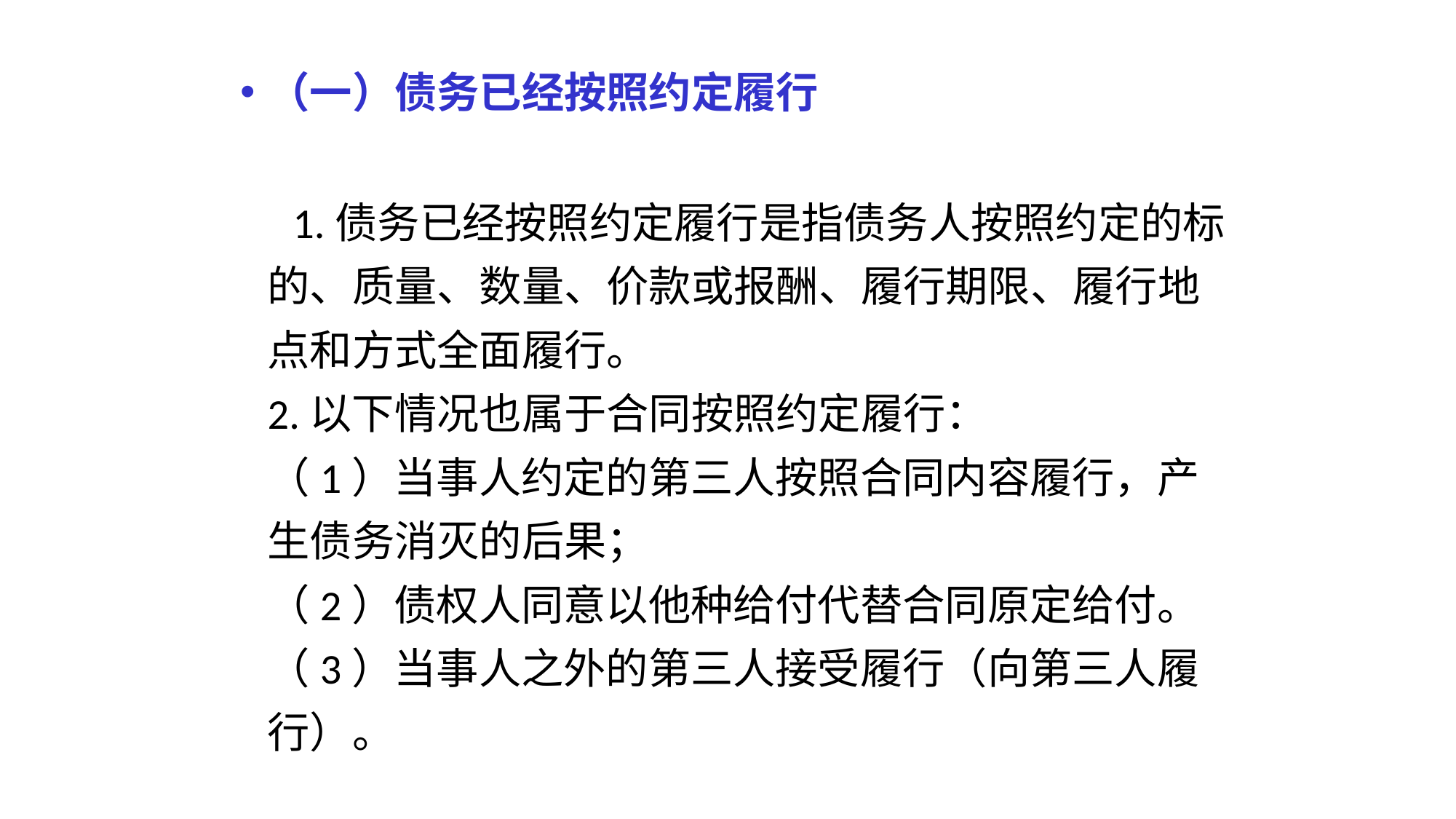

（一）债务已经按照约定履行
　1.债务已经按照约定履行是指债务人按照约定的标的、质量、数量、价款或报酬、履行期限、履行地点和方式全面履行。
2.以下情况也属于合同按照约定履行：
（1）当事人约定的第三人按照合同内容履行，产生债务消灭的后果；
（2）债权人同意以他种给付代替合同原定给付。
（3）当事人之外的第三人接受履行（向第三人履行）。